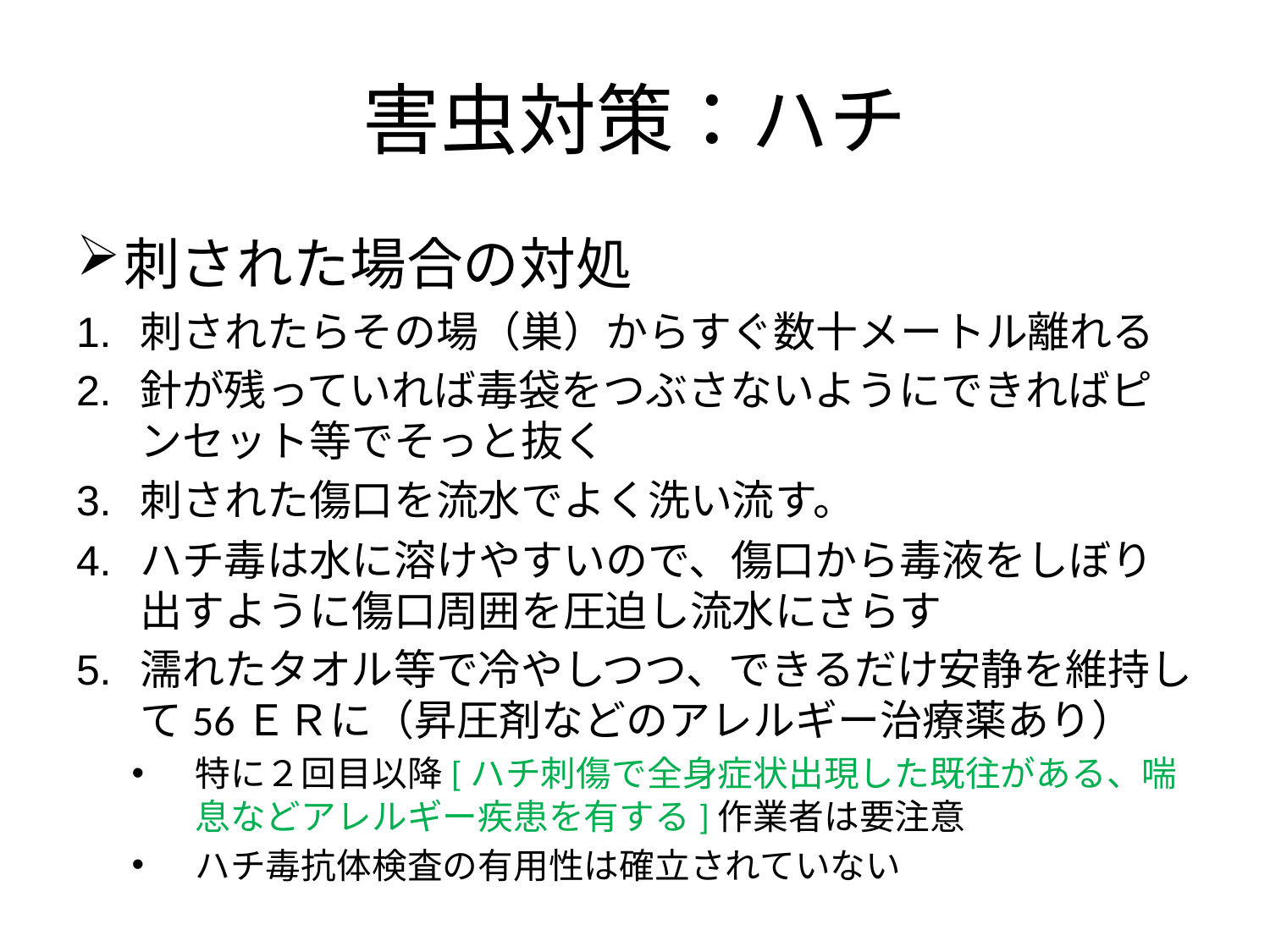

# 害虫対策：ハチ
刺された場合の対処
刺されたらその場（巣）からすぐ数十メートル離れる
針が残っていれば毒袋をつぶさないようにできればピンセット等でそっと抜く
刺された傷口を流水でよく洗い流す。
ハチ毒は水に溶けやすいので、傷口から毒液をしぼり出すように傷口周囲を圧迫し流水にさらす
濡れたタオル等で冷やしつつ、できるだけ安静を維持して56ＥＲに（昇圧剤などのアレルギー治療薬あり）
特に２回目以降[ハチ刺傷で全身症状出現した既往がある、喘息などアレルギー疾患を有する]作業者は要注意
ハチ毒抗体検査の有用性は確立されていない